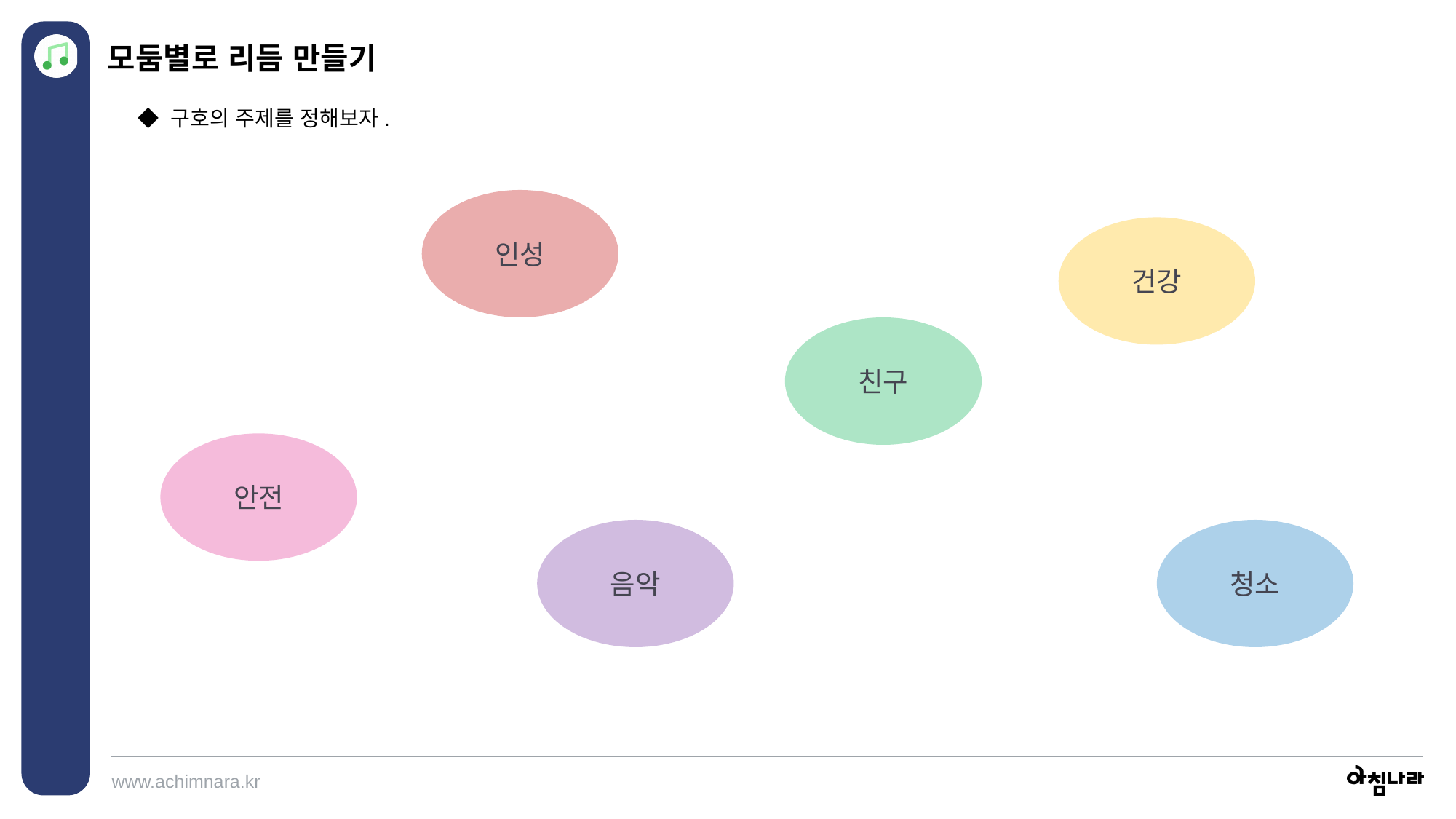

모둠별로 리듬 만들기
◆ 구호의 주제를 정해보자.
인성
건강
친구
안전
음악
청소